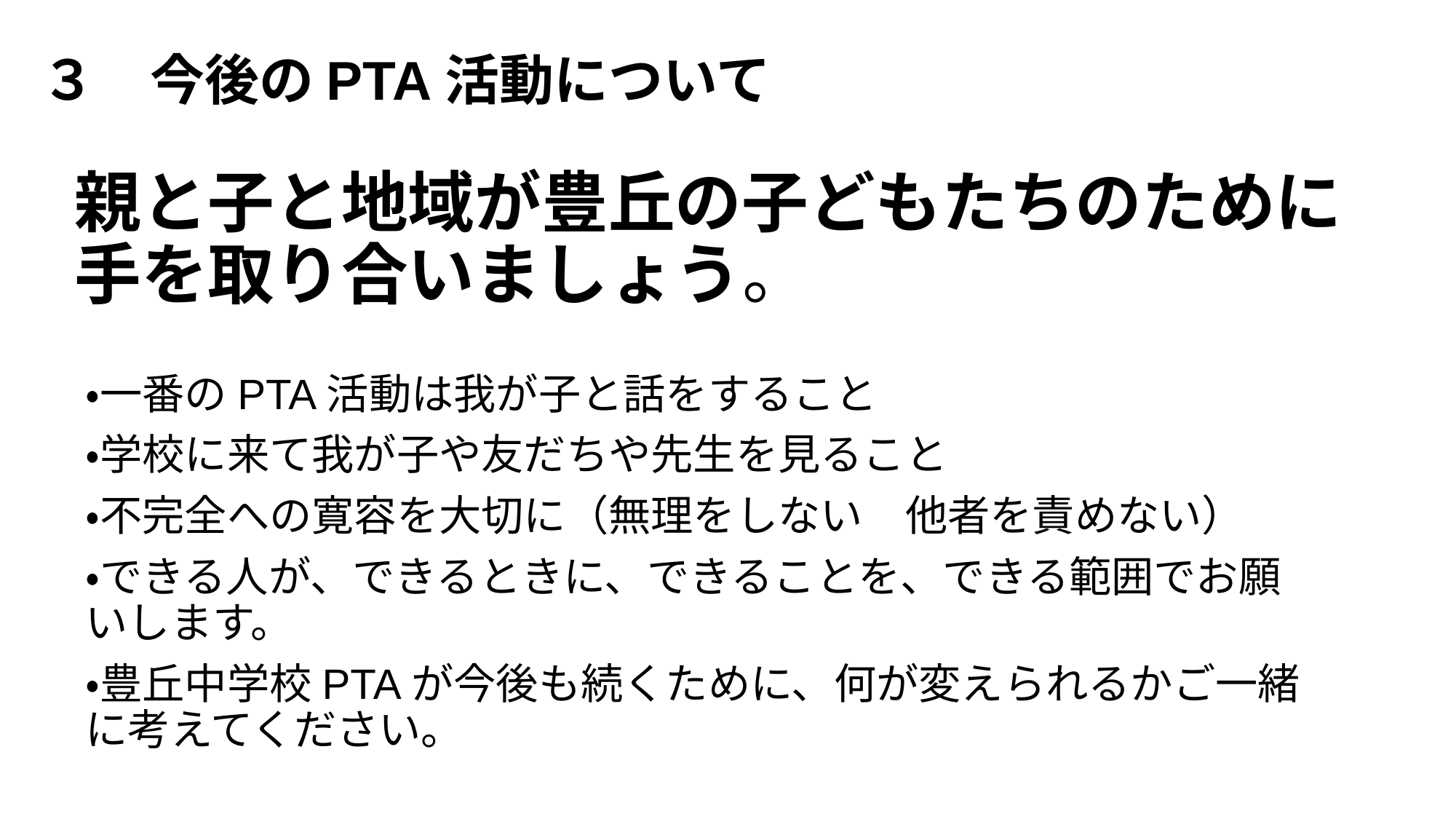

３　今後のPTA活動について
# 親と子と地域が豊丘の子どもたちのために手を取り合いましょう。
・一番のPTA活動は我が子と話をすること
・学校に来て我が子や友だちや先生を見ること
・不完全への寛容を大切に（無理をしない　他者を責めない）
・できる人が、できるときに、できることを、できる範囲でお願いします。
・豊丘中学校PTAが今後も続くために、何が変えられるかご一緒に考えてください。